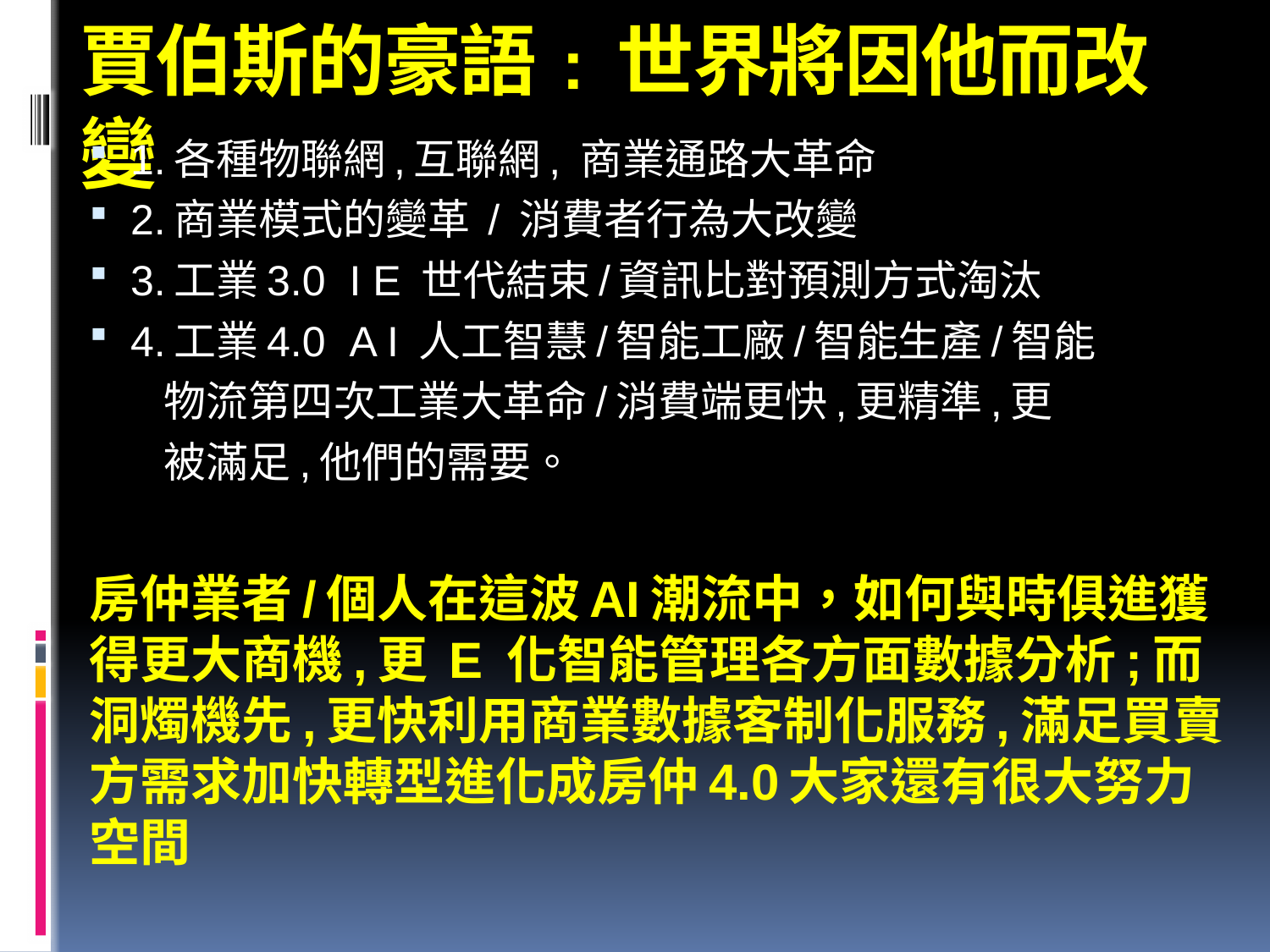

# 賈伯斯的豪語:世界將因他而改變
1.各種物聯網,互聯網, 商業通路大革命
2.商業模式的變革 / 消費者行為大改變
3.工業3.0  I E 世代結束/資訊比對預測方式淘汰
4.工業4.0  A I 人工智慧/智能工廠/智能生產/智能
       物流第四次工業大革命/消費端更快,更精準,更
       被滿足,他們的需要。

房仲業者/個人在這波AI潮流中，如何與時俱進獲得更大商機,更 E 化智能管理各方面數據分析;而洞燭機先,更快利用商業數據客制化服務,滿足買賣方需求加快轉型進化成房仲4.0大家還有很大努力空間